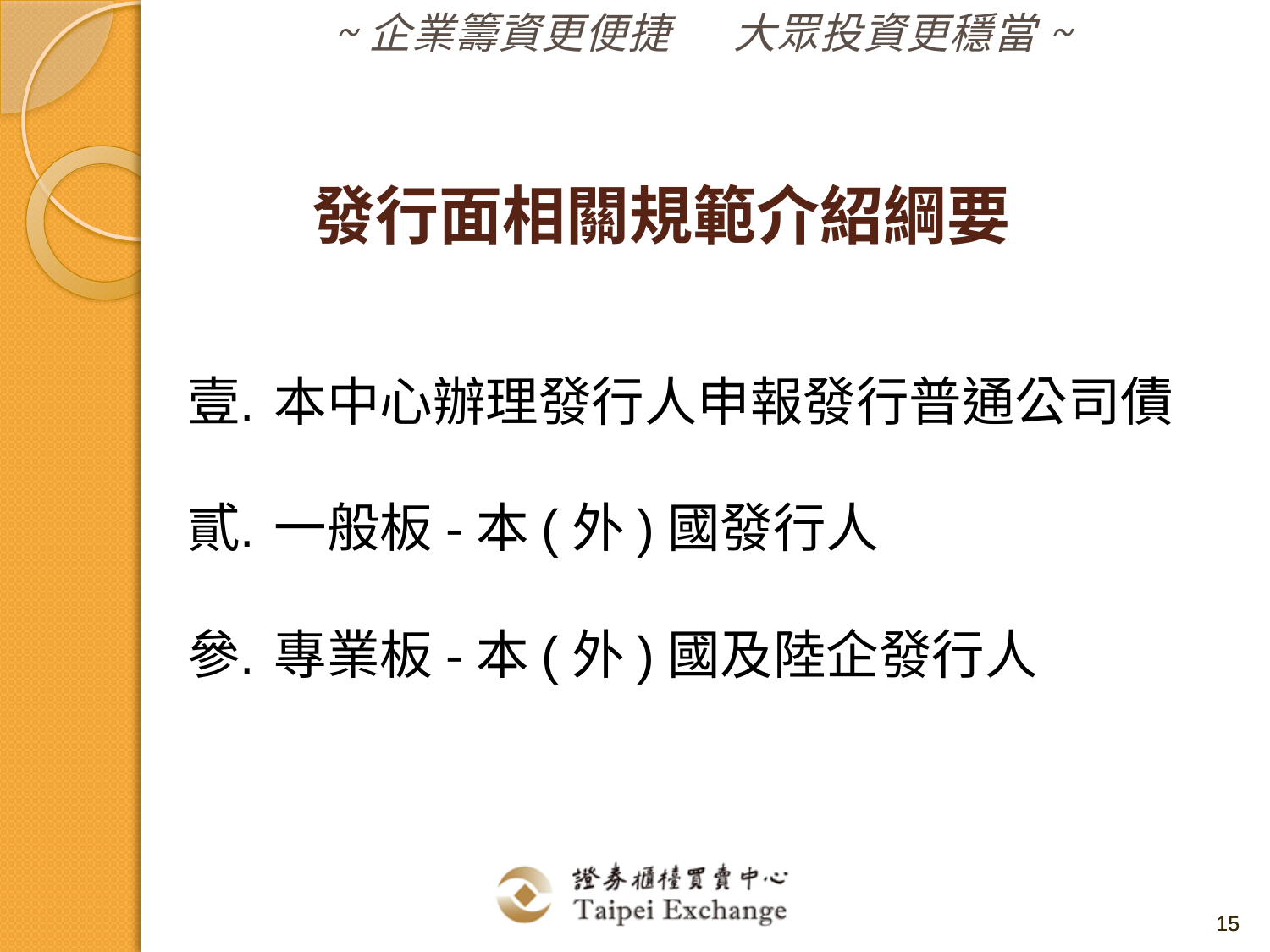

發行面相關規範介紹綱要

本中心辦理發行人申報發行普通公司債
一般板-本(外)國發行人
專業板-本(外)國及陸企發行人
15
15